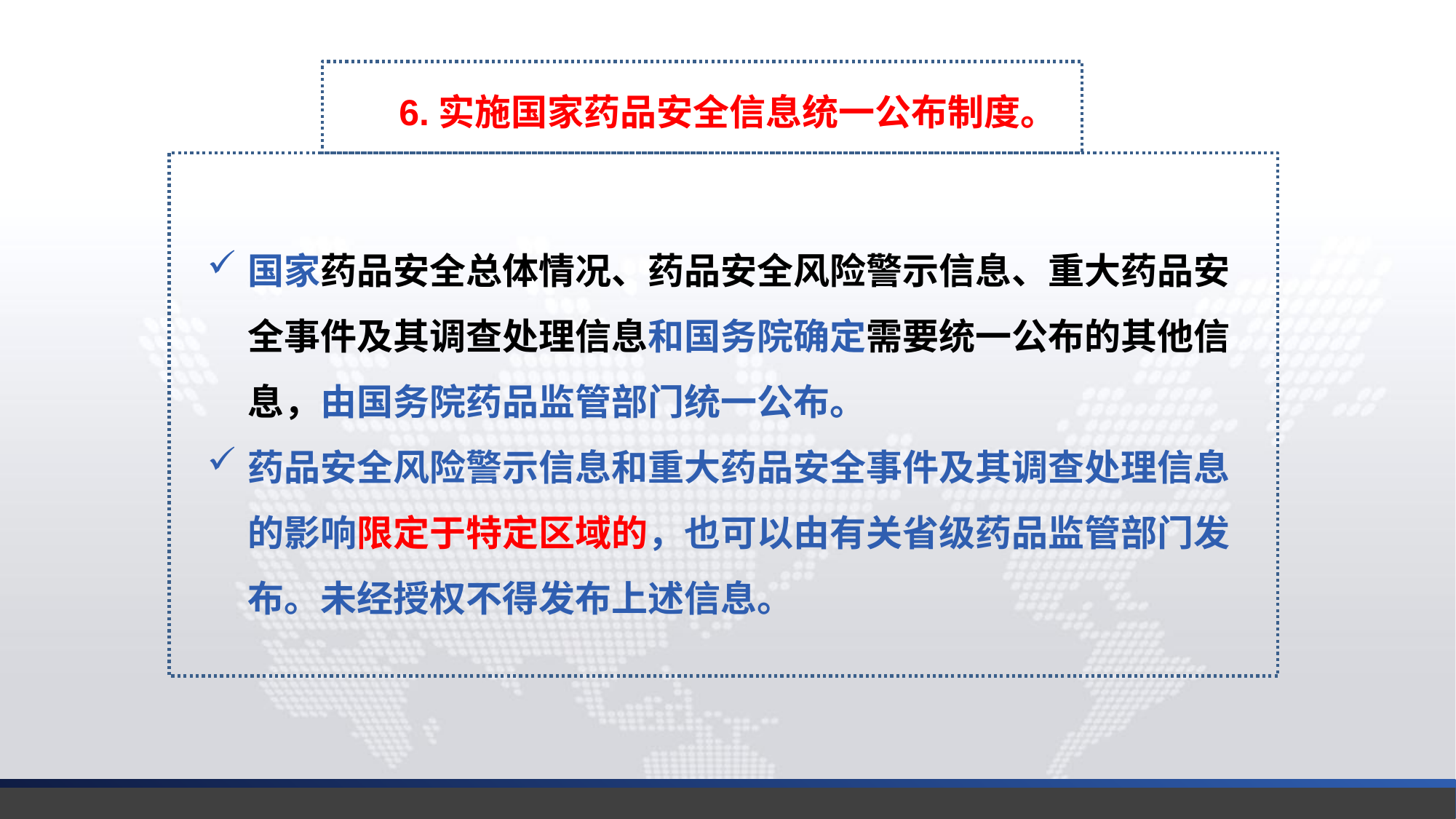

6.实施国家药品安全信息统一公布制度。

国家药品安全总体情况、药品安全风险警示信息、重大药品安全事件及其调查处理信息和国务院确定需要统一公布的其他信息，由国务院药品监管部门统一公布。
药品安全风险警示信息和重大药品安全事件及其调查处理信息的影响限定于特定区域的，也可以由有关省级药品监管部门发布。未经授权不得发布上述信息。

延时符